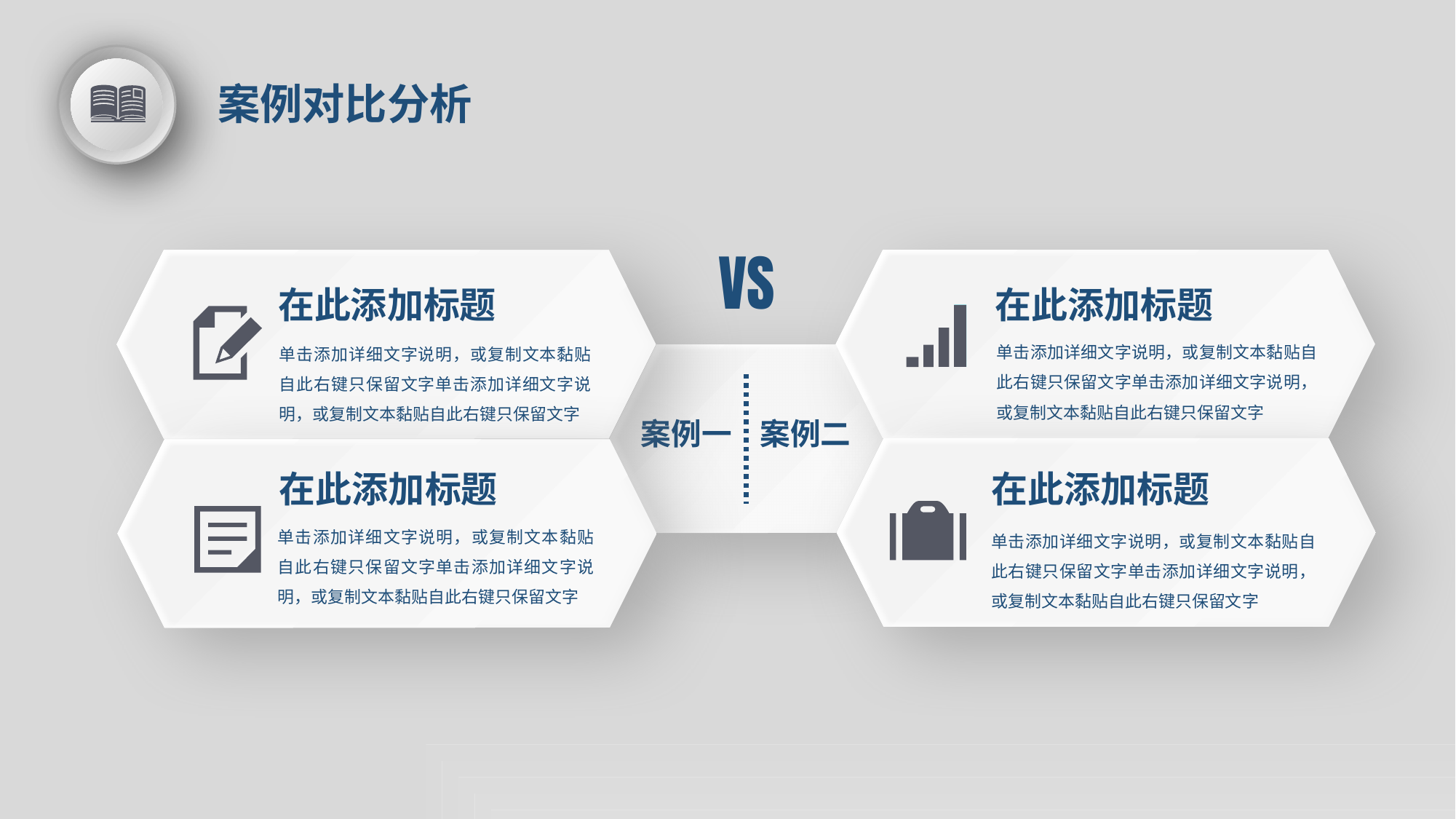

案例对比分析
VS

在此添加标题

单击添加详细文字说明，或复制文本黏贴自此右键只保留文字单击添加详细文字说明，或复制文本黏贴自此右键只保留文字

在此添加标题

单击添加详细文字说明，或复制文本黏贴自此右键只保留文字单击添加详细文字说明，或复制文本黏贴自此右键只保留文字

案例一
案例二

在此添加标题

单击添加详细文字说明，或复制文本黏贴自此右键只保留文字单击添加详细文字说明，或复制文本黏贴自此右键只保留文字

在此添加标题

单击添加详细文字说明，或复制文本黏贴自此右键只保留文字单击添加详细文字说明，或复制文本黏贴自此右键只保留文字